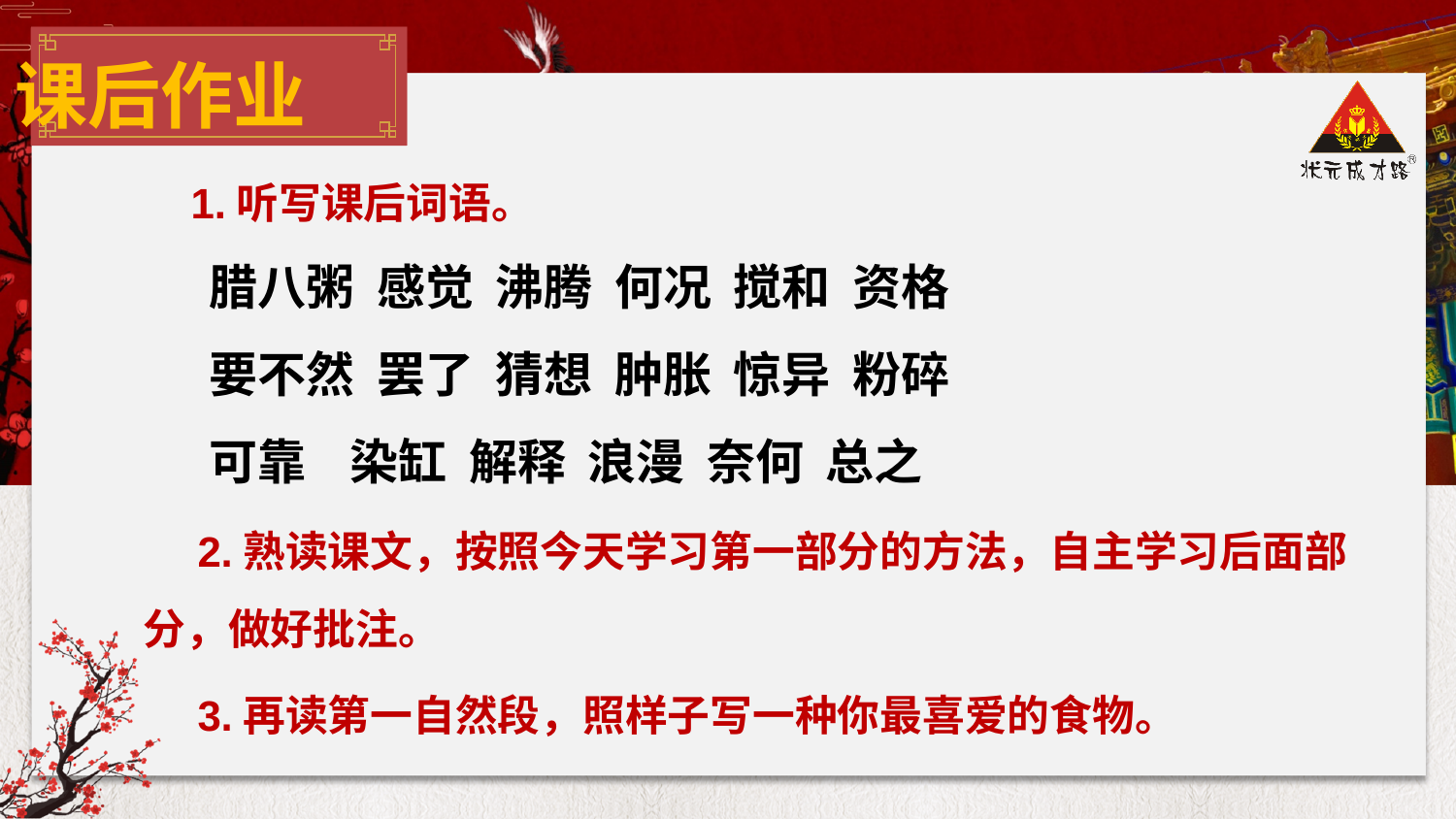

课后作业
    1.听写课后词语。
     腊八粥  感觉  沸腾  何况  搅和  资格
     要不然  罢了  猜想  肿胀  惊异  粉碎
     可靠    染缸  解释  浪漫  奈何  总之
    2.熟读课文，按照今天学习第一部分的方法，自主学习后面部分，做好批注。
    3.再读第一自然段，照样子写一种你最喜爱的食物。